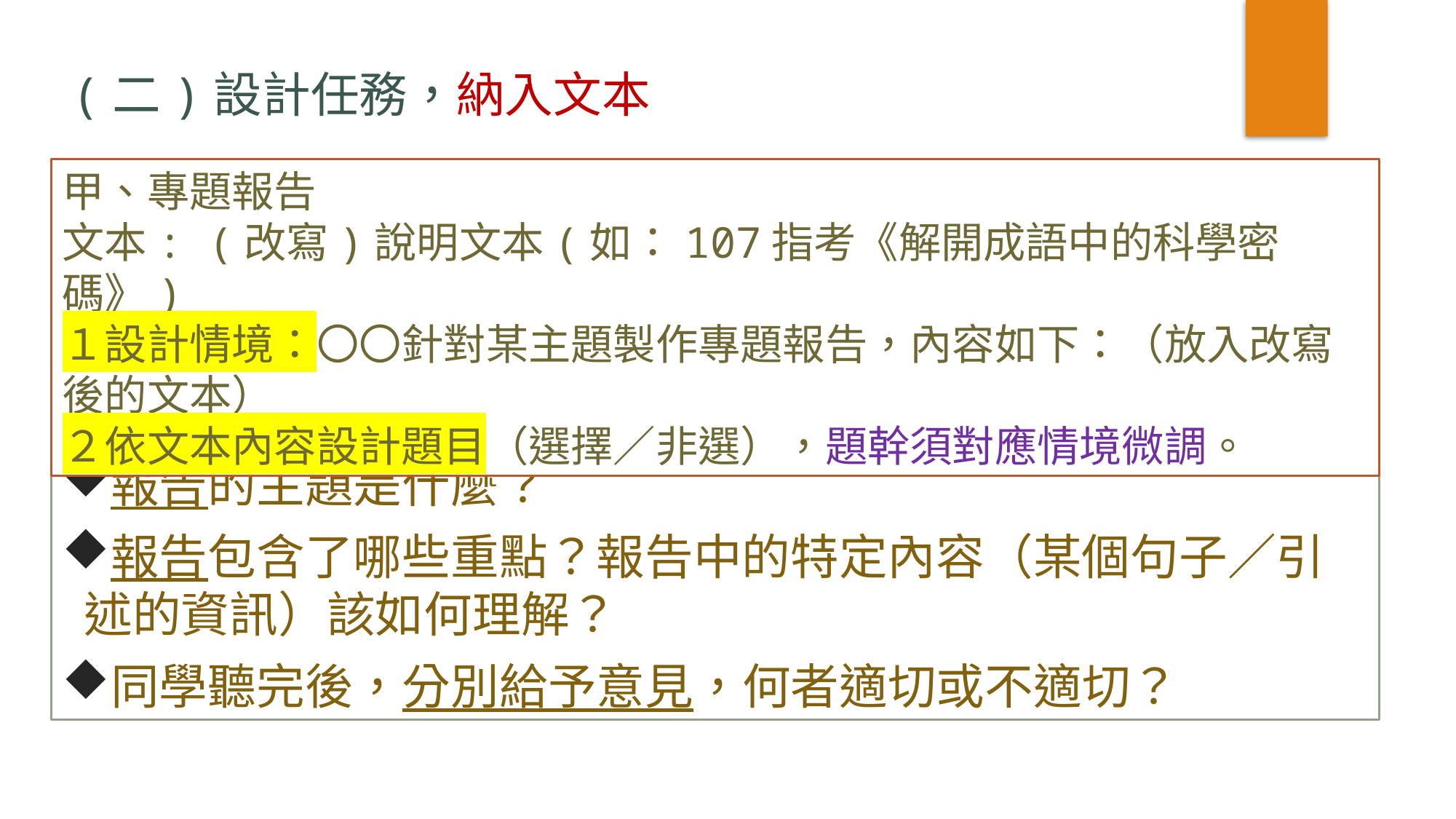

(二)設計任務，納入文本
甲、專題報告
文本: (改寫)說明文本(如：107指考《解開成語中的科學密碼》)
１設計情境：〇〇針對某主題製作專題報告，內容如下：（放入改寫後的文本）
２依文本內容設計題目（選擇／非選），題幹須對應情境微調。
報告的主題是什麼？
報告包含了哪些重點？報告中的特定內容（某個句子／引述的資訊）該如何理解？
同學聽完後，分別給予意見，何者適切或不適切？